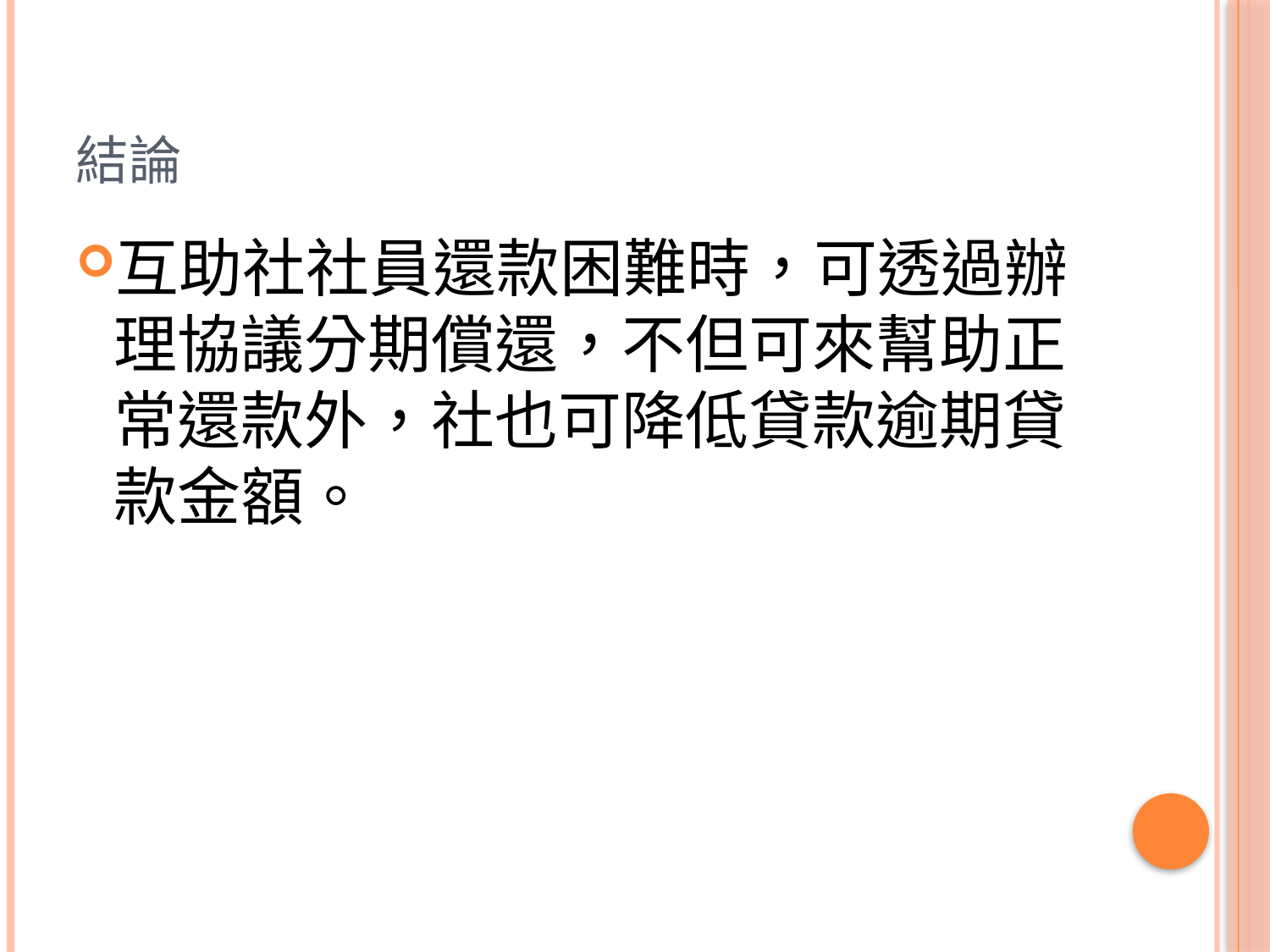

# 結論
互助社社員還款困難時，可透過辦理協議分期償還，不但可來幫助正常還款外，社也可降低貸款逾期貸款金額。